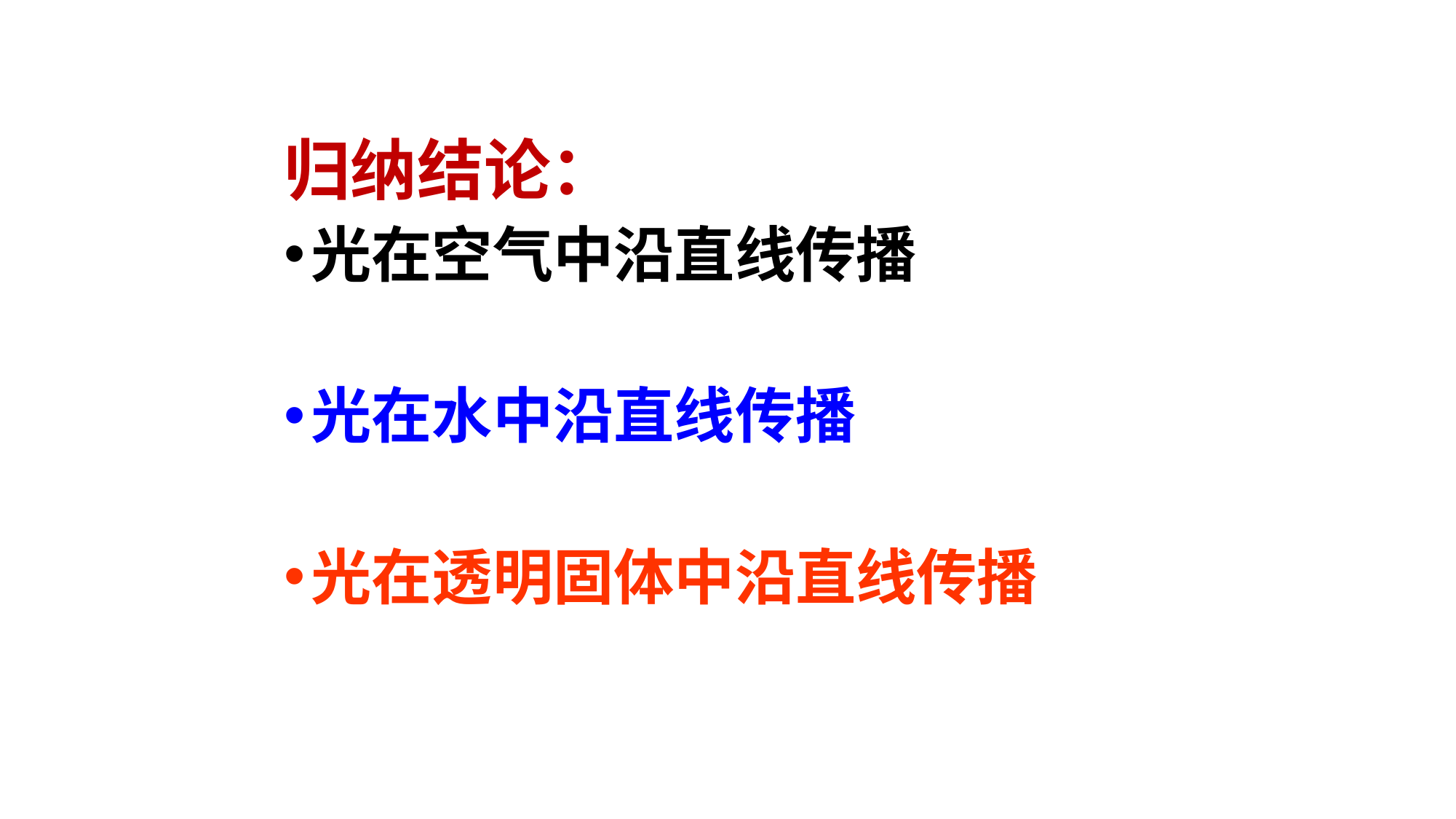

#
归纳结论：
光在空气中沿直线传播

光在水中沿直线传播

光在透明固体中沿直线传播